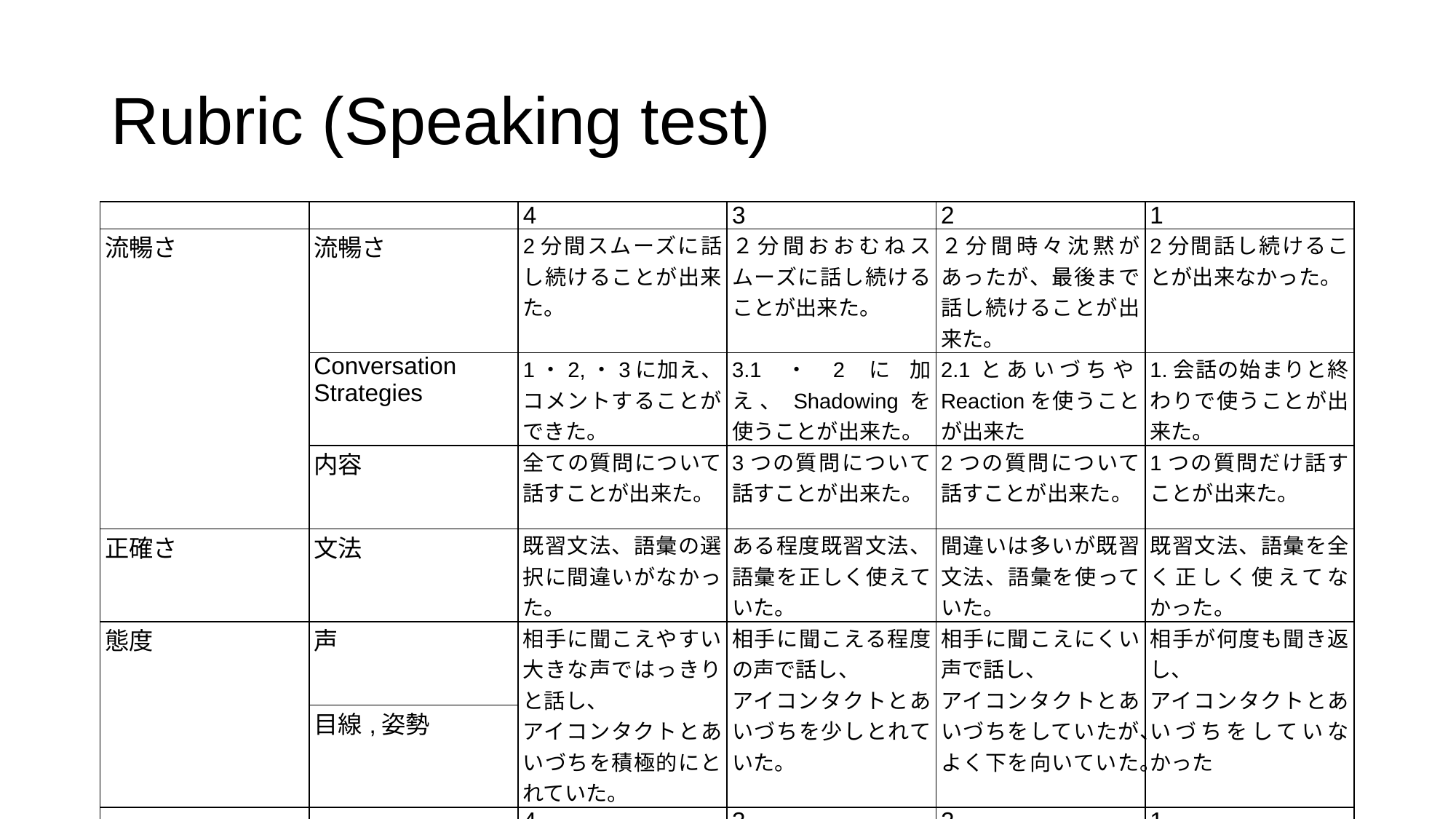

# Rubric (Speaking test)
|  |  | 4 | 3 | 2 | 1 |
| --- | --- | --- | --- | --- | --- |
| 流暢さ | 流暢さ | 2分間スムーズに話し続けることが出来た。 | ２分間おおむねスムーズに話し続けることが出来た。 | ２分間時々沈黙があったが、最後まで話し続けることが出来た。 | 2分間話し続けることが出来なかった。 |
|  | Conversation Strategies | 1・2,・3に加え、コメントすることができた。 | 3.1・2に加え、Shadowingを使うことが出来た。 | 2.1とあいづちやReactionを使うことが出来た | 1.会話の始まりと終わりで使うことが出来た。 |
|  | 内容 | 全ての質問について話すことが出来た。 | 3つの質問について話すことが出来た。 | 2つの質問について話すことが出来た。 | 1つの質問だけ話すことが出来た。 |
| 正確さ | 文法 | 既習文法、語彙の選択に間違いがなかった。 | ある程度既習文法、語彙を正しく使えていた。 | 間違いは多いが既習文法、語彙を使っていた。 | 既習文法、語彙を全く正しく使えてなかった。 |
| 態度 | 声 | 相手に聞こえやすい大きな声ではっきりと話し、 アイコンタクトとあいづちを積極的にとれていた。 | 相手に聞こえる程度の声で話し、 アイコンタクトとあいづちを少しとれていた。 | 相手に聞こえにくい声で話し、 アイコンタクトとあいづちをしていたが、よく下を向いていた。 | 相手が何度も聞き返し、 アイコンタクトとあいづちをしていなかった |
|  | 目線,姿勢 |  |  |  |  |
|  |  | 4 | 3 | 2 | 1 |